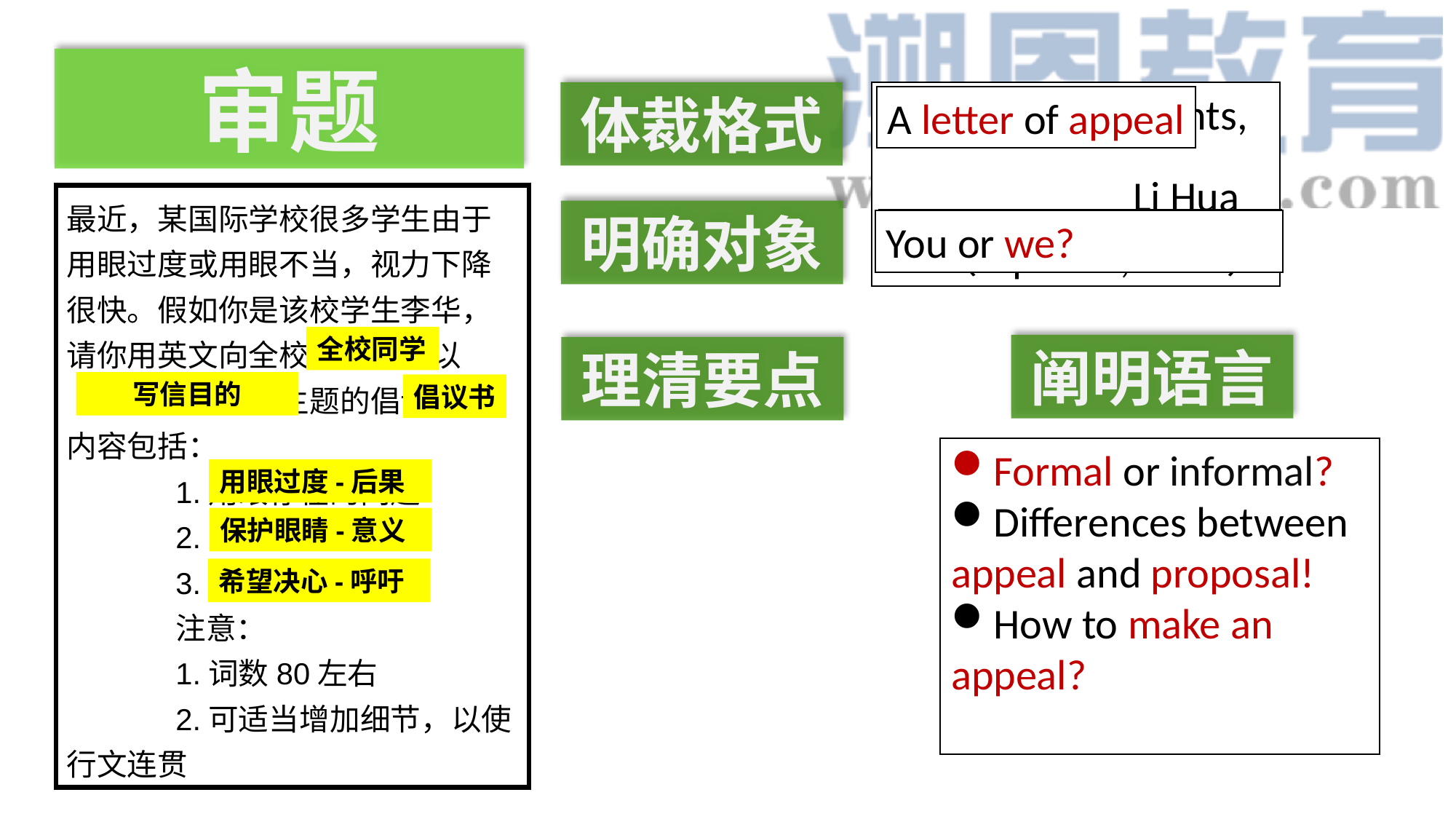

审题
体裁格式
Dear fellow students,

                          Li Hua
                             （Apr.27th,2020）
A letter of appeal
最近，某国际学校很多学生由于用眼过度或用眼不当，视力下降很快。假如你是该校学生李华，请你用英文向全校同学发起以“爱护眼睛”为主题的倡议书，内容包括：
	1.用眼存在的问题
	2.爱护眼睛的意义
	3.提出倡议
	注意：
	1.词数80左右
	2.可适当增加细节，以使行文连贯
明确对象
Students in the school
You or we?
全校同学
阐明语言
理清要点
写信目的
倡议书
Formal or informal?
Differences between appeal and proposal!
How to make an appeal?

用眼过度-后果
保护眼睛-意义
希望决心-呼吁